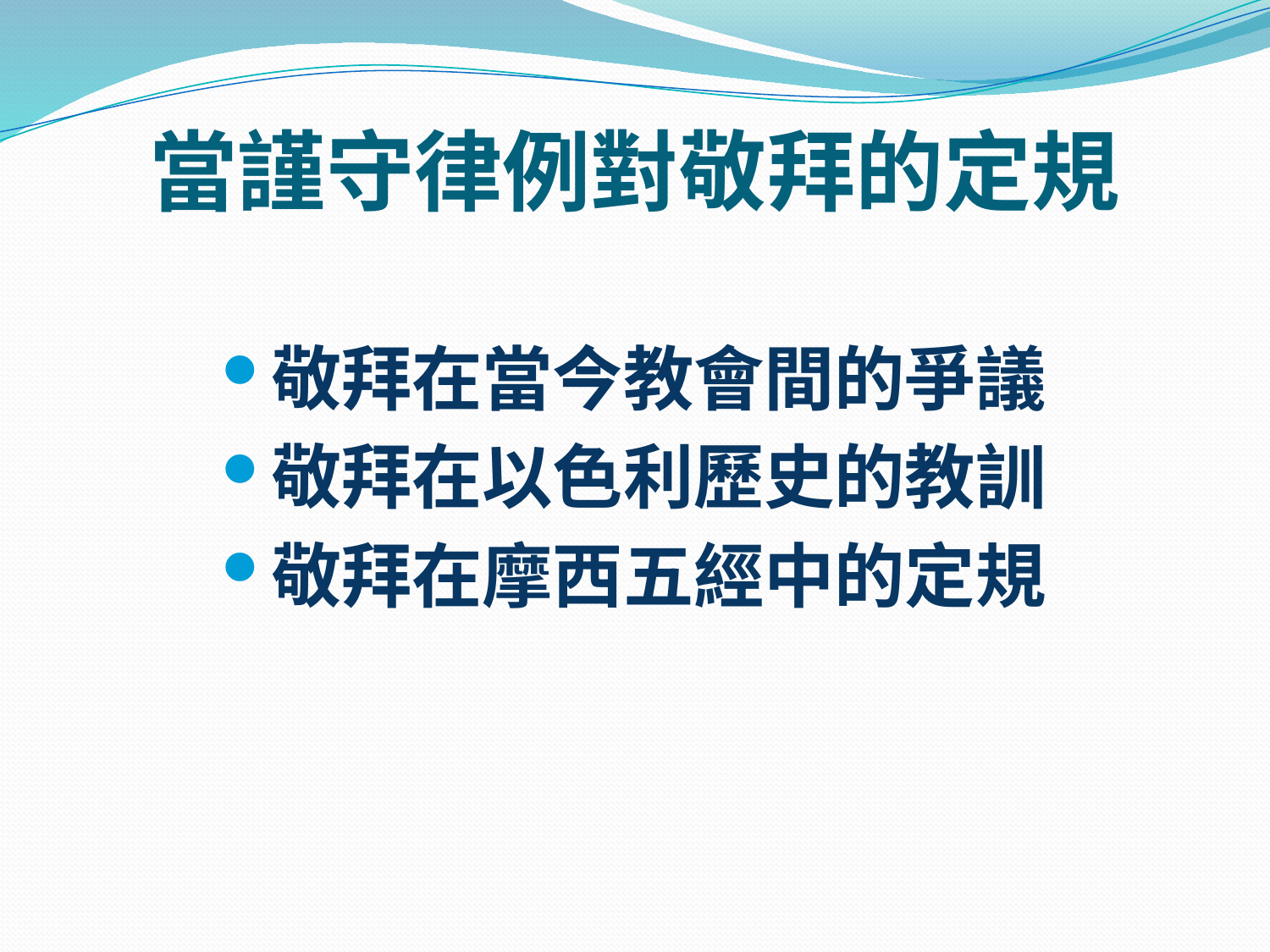

# 當謹守律例對敬拜的定規
敬拜在當今教會間的爭議
敬拜在以色利歷史的教訓
敬拜在摩西五經中的定規